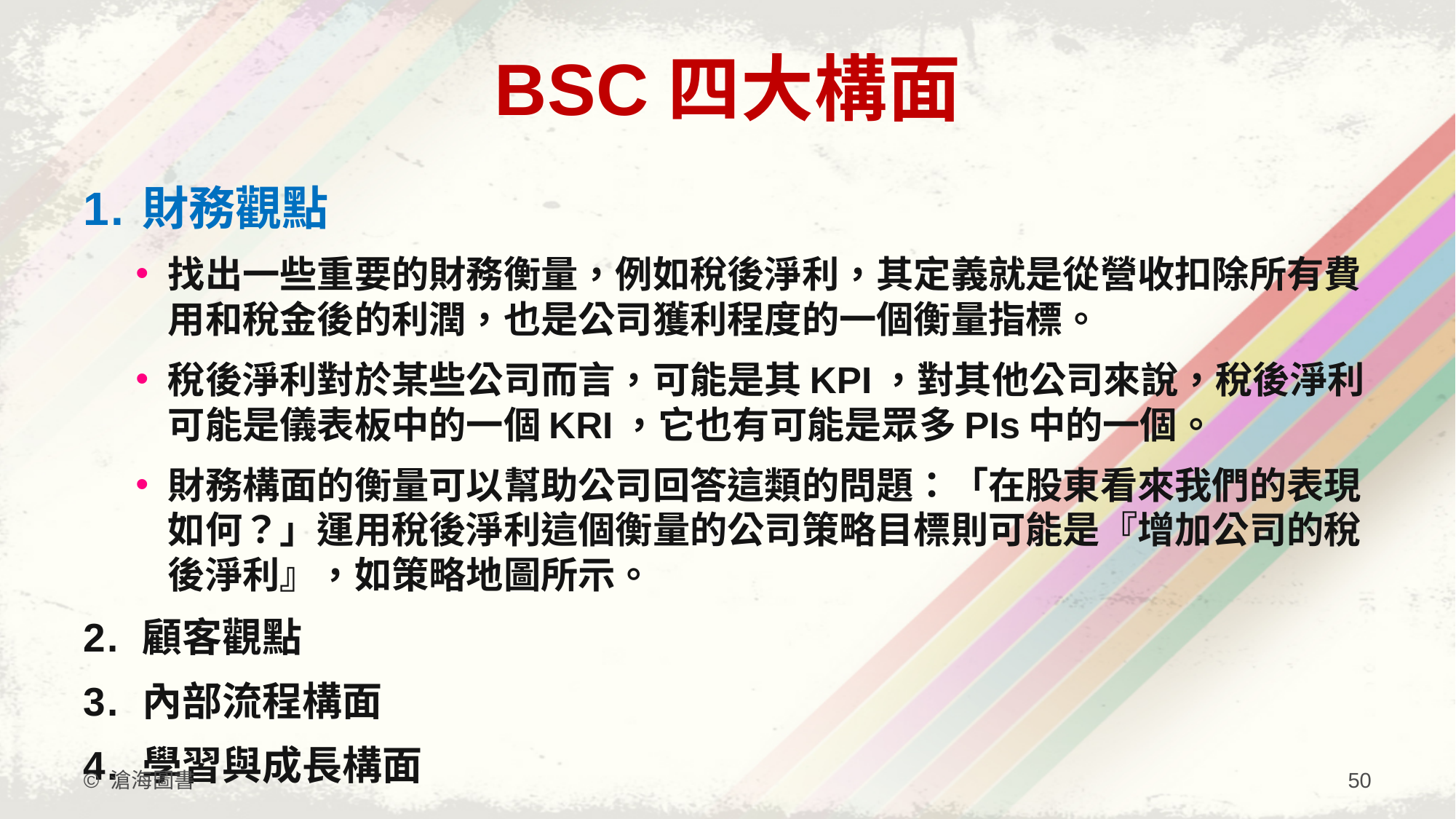

# BSC四大構面
財務觀點
找出一些重要的財務衡量，例如稅後淨利，其定義就是從營收扣除所有費用和稅金後的利潤，也是公司獲利程度的一個衡量指標。
稅後淨利對於某些公司而言，可能是其KPI，對其他公司來說，稅後淨利可能是儀表板中的一個KRI，它也有可能是眾多PIs中的一個。
財務構面的衡量可以幫助公司回答這類的問題：「在股東看來我們的表現如何？」運用稅後淨利這個衡量的公司策略目標則可能是『增加公司的稅後淨利』，如策略地圖所示。
顧客觀點
內部流程構面
學習與成長構面
© 滄海圖書
50